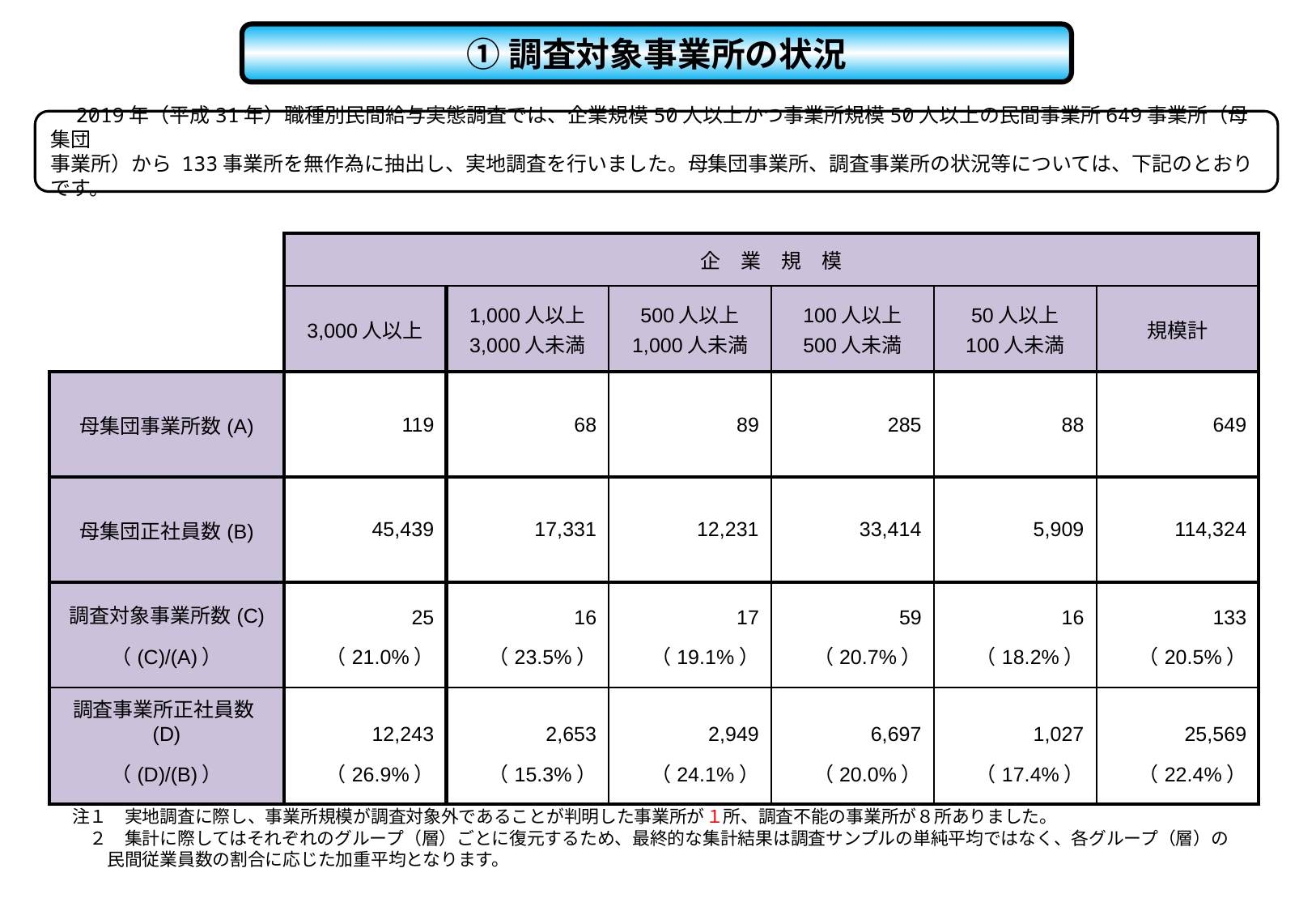

①調査対象事業所の状況
　2019年（平成31年）職種別民間給与実態調査では、企業規模50人以上かつ事業所規模50人以上の民間事業所649事業所（母集団
事業所）から 133事業所を無作為に抽出し、実地調査を行いました。母集団事業所、調査事業所の状況等については、下記のとおりです。
|  | 企　業　規　模 |  |  |  |  |  |
| --- | --- | --- | --- | --- | --- | --- |
|  | 3,000人以上 | 1,000人以上 3,000人未満 | 500人以上 1,000人未満 | 100人以上 500人未満 | 50人以上 100人未満 | 規模計 |
| 母集団事業所数(A) | 119 | 68 | 89 | 285 | 88 | 649 |
| 母集団正社員数(B) | 45,439 | 17,331 | 12,231 | 33,414 | 5,909 | 114,324 |
| 調査対象事業所数(C) | 25 | 16 | 17 | 59 | 16 | 133 |
| （(C)/(A)） | （21.0%） | （23.5%） | （19.1%） | （20.7%） | （18.2%） | （20.5%） |
| 調査事業所正社員数(D) | 12,243 | 2,653 | 2,949 | 6,697 | 1,027 | 25,569 |
| （(D)/(B)） | （26.9%） | （15.3%） | （24.1%） | （20.0%） | （17.4%） | （22.4%） |
注１　実地調査に際し、事業所規模が調査対象外であることが判明した事業所が１所、調査不能の事業所が８所ありました。
　２　集計に際してはそれぞれのグループ（層）ごとに復元するため、最終的な集計結果は調査サンプルの単純平均ではなく、各グループ（層）の
　　民間従業員数の割合に応じた加重平均となります。